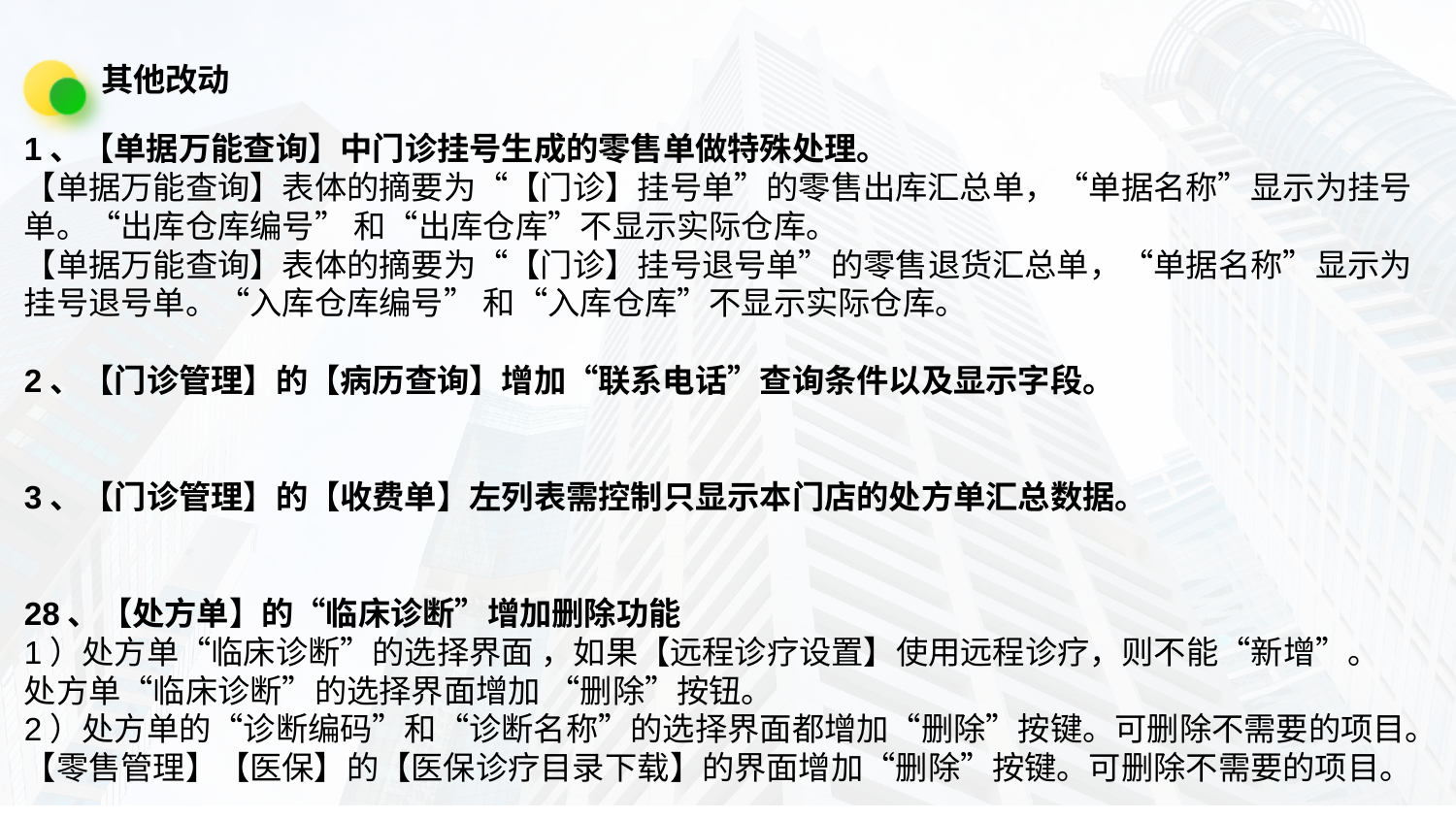

其他改动
1、【单据万能查询】中门诊挂号生成的零售单做特殊处理。
【单据万能查询】表体的摘要为“【门诊】挂号单”的零售出库汇总单，“单据名称”显示为挂号单。“出库仓库编号” 和“出库仓库”不显示实际仓库。
【单据万能查询】表体的摘要为“【门诊】挂号退号单”的零售退货汇总单，“单据名称”显示为挂号退号单。“入库仓库编号” 和“入库仓库”不显示实际仓库。

2、【门诊管理】的【病历查询】增加“联系电话”查询条件以及显示字段。

3、【门诊管理】的【收费单】左列表需控制只显示本门店的处方单汇总数据。

28、【处方单】的“临床诊断”增加删除功能
1）处方单“临床诊断”的选择界面 ，如果【远程诊疗设置】使用远程诊疗，则不能“新增”。
处方单“临床诊断”的选择界面增加 “删除”按钮。
2）处方单的“诊断编码”和“诊断名称”的选择界面都增加“删除”按键。可删除不需要的项目。
【零售管理】【医保】的【医保诊疗目录下载】的界面增加“删除”按键。可删除不需要的项目。